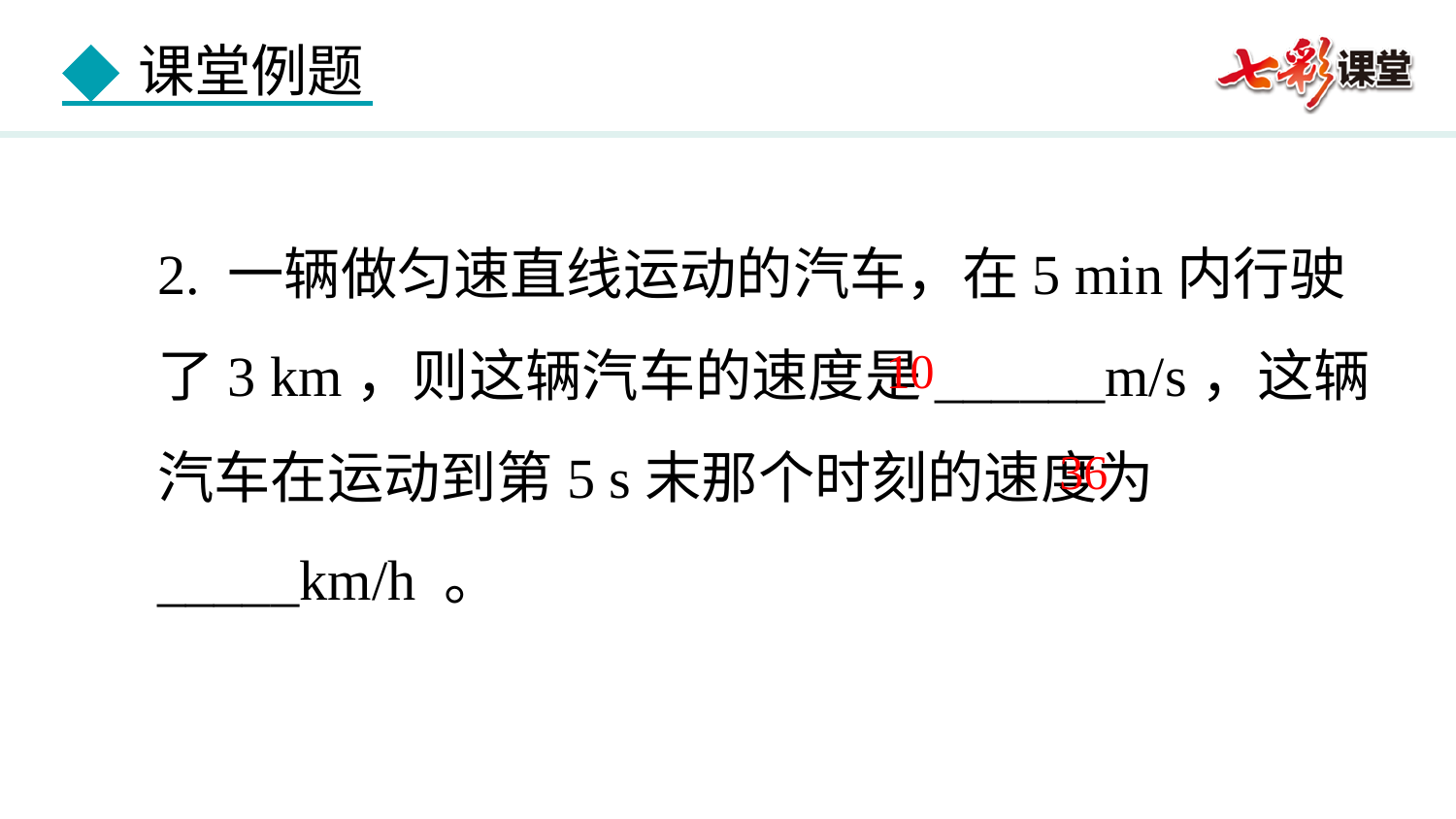

2. 一辆做匀速直线运动的汽车，在5 min内行驶了3 km，则这辆汽车的速度是______m/s，这辆汽车在运动到第5 s末那个时刻的速度为_____km/h 。
10
36